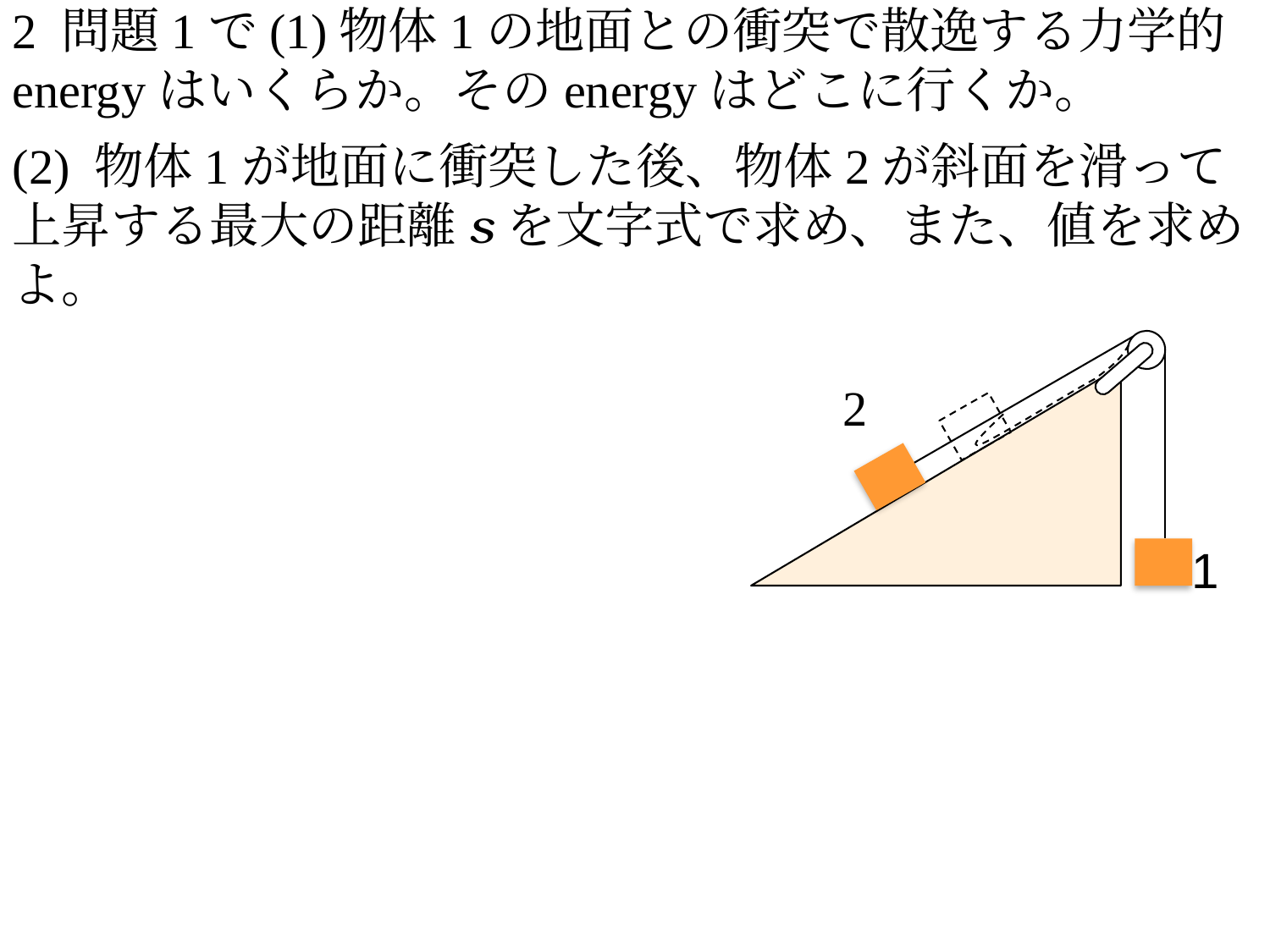

2 問題1で(1)物体1の地面との衝突で散逸する力学的energyはいくらか。そのenergyはどこに行くか。
(2) 物体1が地面に衝突した後、物体2が斜面を滑って上昇する最大の距離sを文字式で求め、また、値を求めよ。

2

1